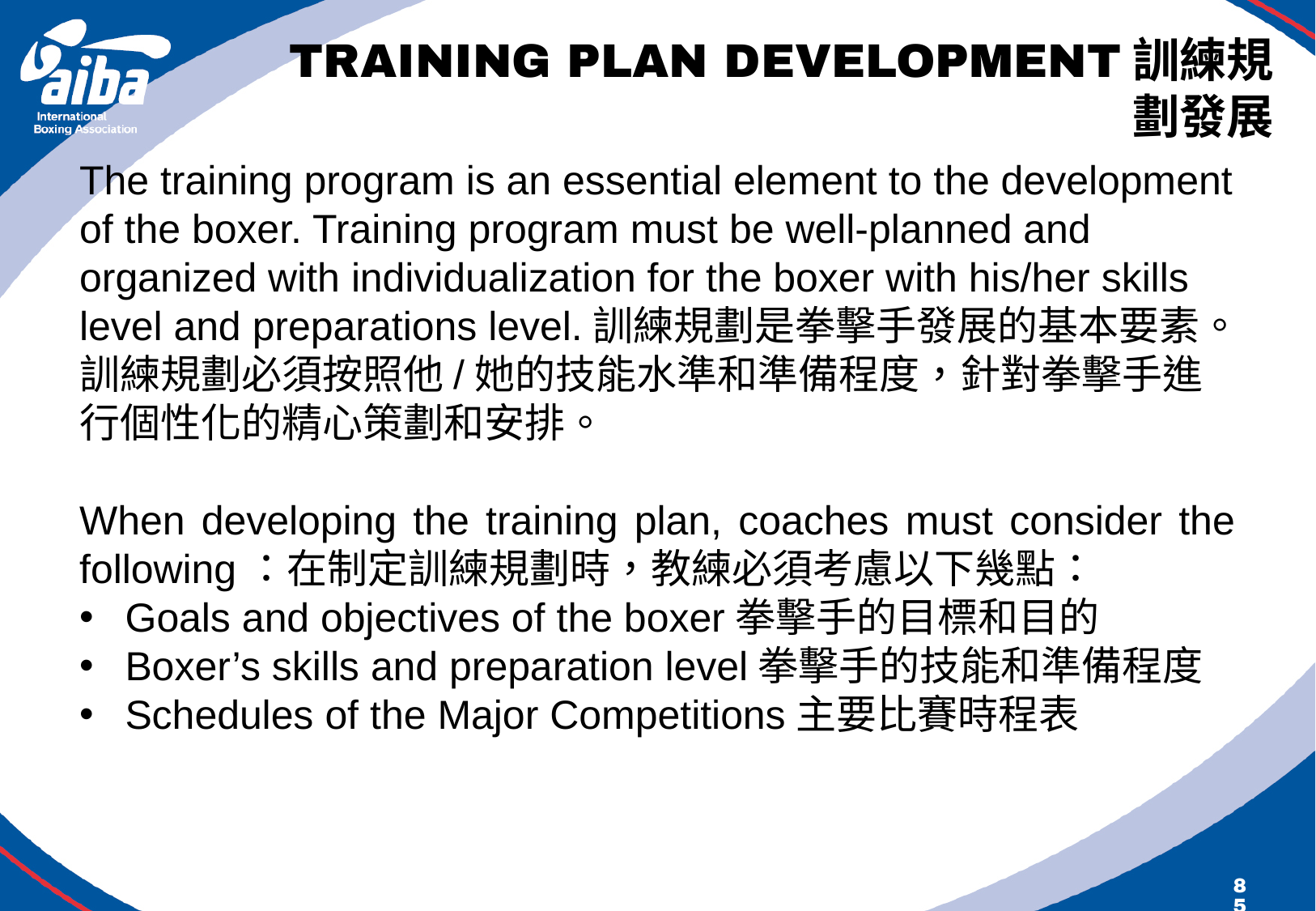

# TRAINING PLAN DEVELOPMENT訓練規劃發展
The training program is an essential element to the development of the boxer. Training program must be well-planned and organized with individualization for the boxer with his/her skills level and preparations level.訓練規劃是拳擊手發展的基本要素。訓練規劃必須按照他/她的技能水準和準備程度，針對拳擊手進行個性化的精心策劃和安排。

When developing the training plan, coaches must consider the following：在制定訓練規劃時，教練必須考慮以下幾點：
Goals and objectives of the boxer拳擊手的目標和目的
Boxer’s skills and preparation level拳擊手的技能和準備程度
Schedules of the Major Competitions主要比賽時程表
85